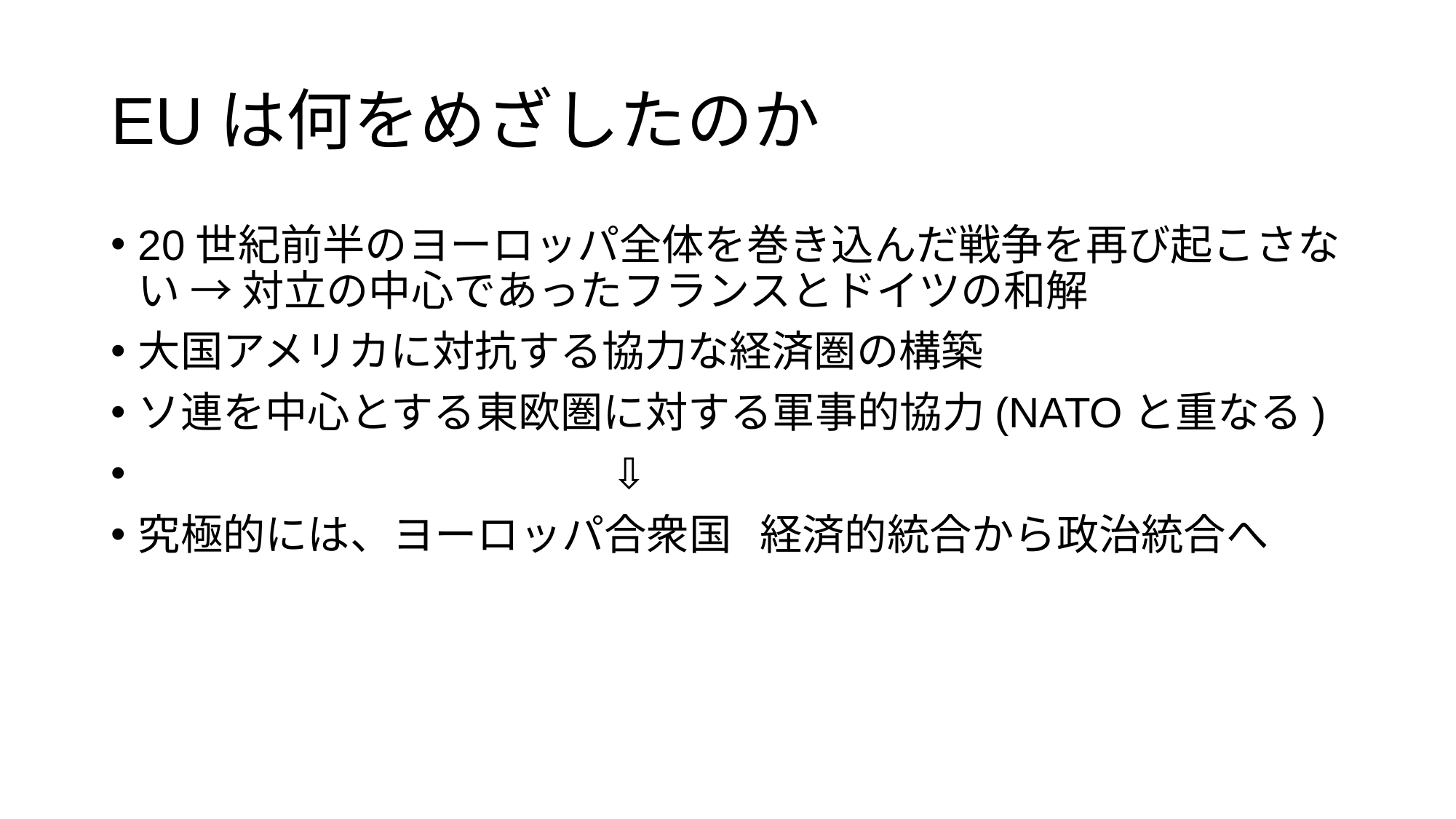

# EUは何をめざしたのか
20世紀前半のヨーロッパ全体を巻き込んだ戦争を再び起こさない → 対立の中心であったフランスとドイツの和解
大国アメリカに対抗する協力な経済圏の構築
ソ連を中心とする東欧圏に対する軍事的協力(NATOと重なる)
                                        ⇩
究極的には、ヨーロッパ合衆国   経済的統合から政治統合へ